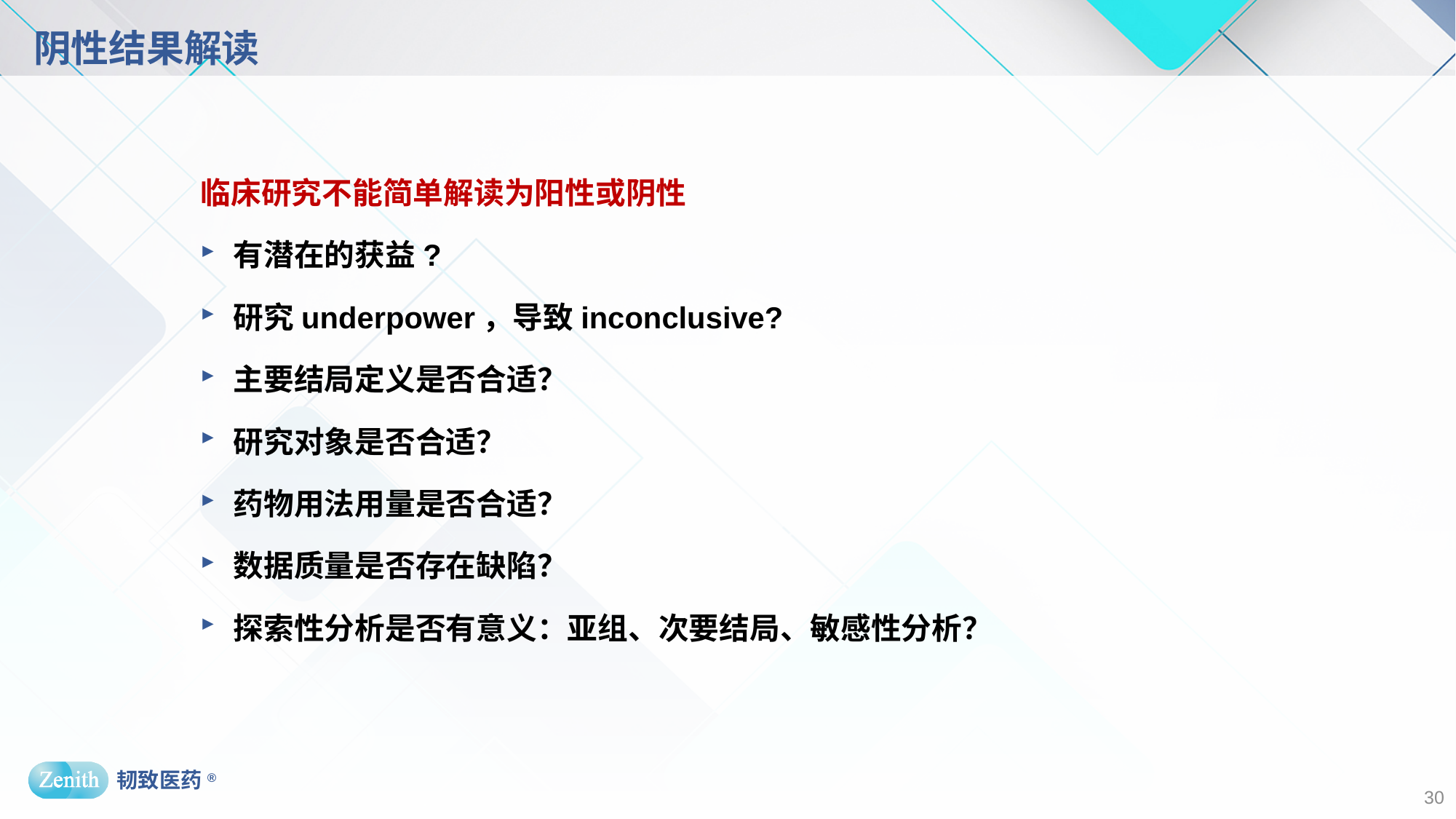

# 阴性结果解读
临床研究不能简单解读为阳性或阴性
有潜在的获益?
研究underpower，导致inconclusive?
主要结局定义是否合适？
研究对象是否合适？
药物用法用量是否合适？
数据质量是否存在缺陷？
探索性分析是否有意义：亚组、次要结局、敏感性分析？

30